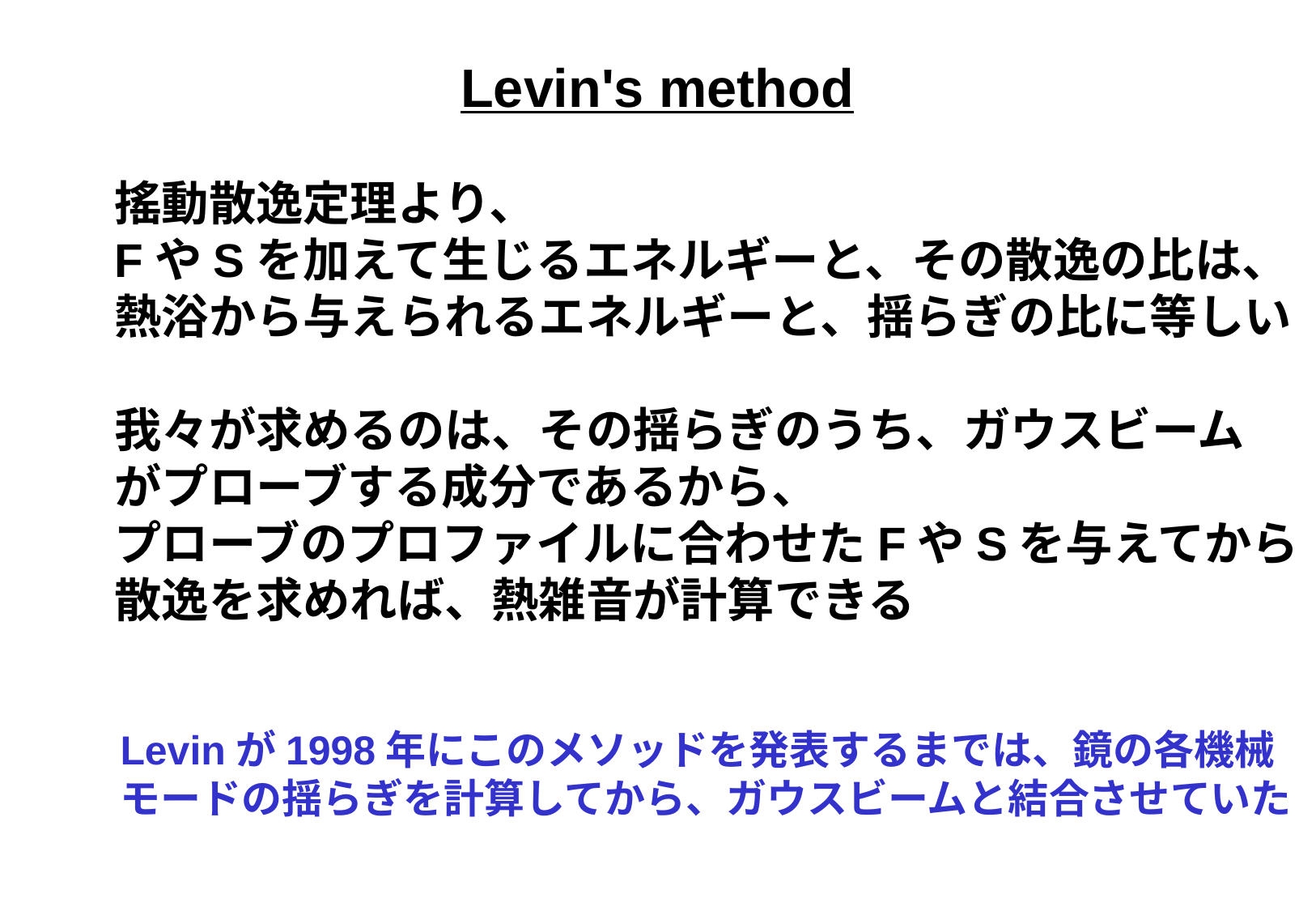

# Levin's method
搖動散逸定理より、
FやSを加えて生じるエネルギーと、その散逸の比は、
熱浴から与えられるエネルギーと、揺らぎの比に等しい

我々が求めるのは、その揺らぎのうち、ガウスビーム
がプローブする成分であるから、
プローブのプロファイルに合わせたFやSを与えてから
散逸を求めれば、熱雑音が計算できる
Levinが1998年にこのメソッドを発表するまでは、鏡の各機械
モードの揺らぎを計算してから、ガウスビームと結合させていた